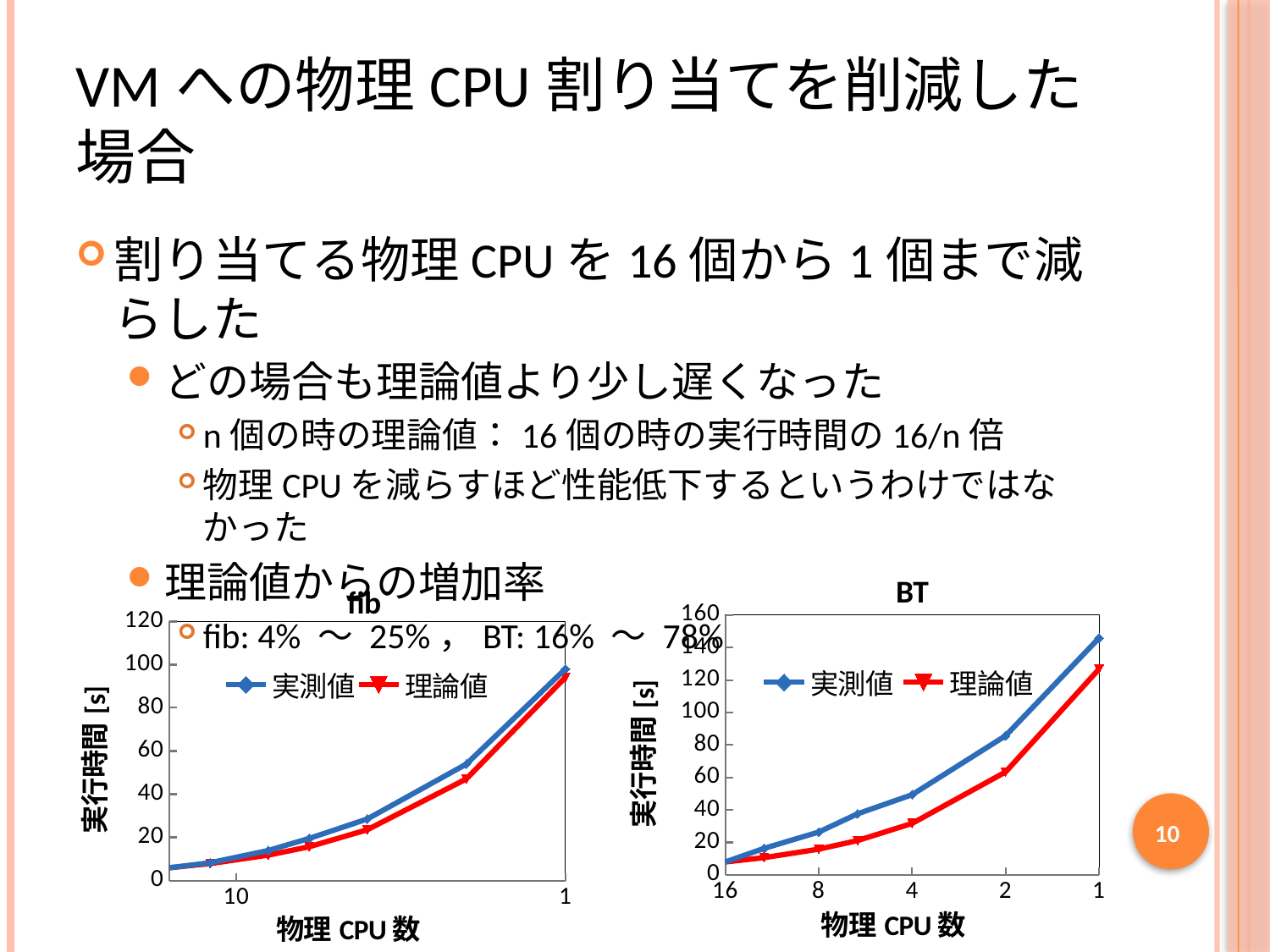

# VMへの物理CPU割り当てを削減した場合
割り当てる物理CPUを16個から1個まで減らした
どの場合も理論値より少し遅くなった
n個の時の理論値：16個の時の実行時間の16/n倍
物理CPUを減らすほど性能低下するというわけではなかった
理論値からの増加率
fib: 4% ～ 25%，BT: 16% ～ 78%

### Chart: BT

| Category |  |  |
|---|---|---|

### Chart: fib

| Category |  |  |
|---|---|---|
10